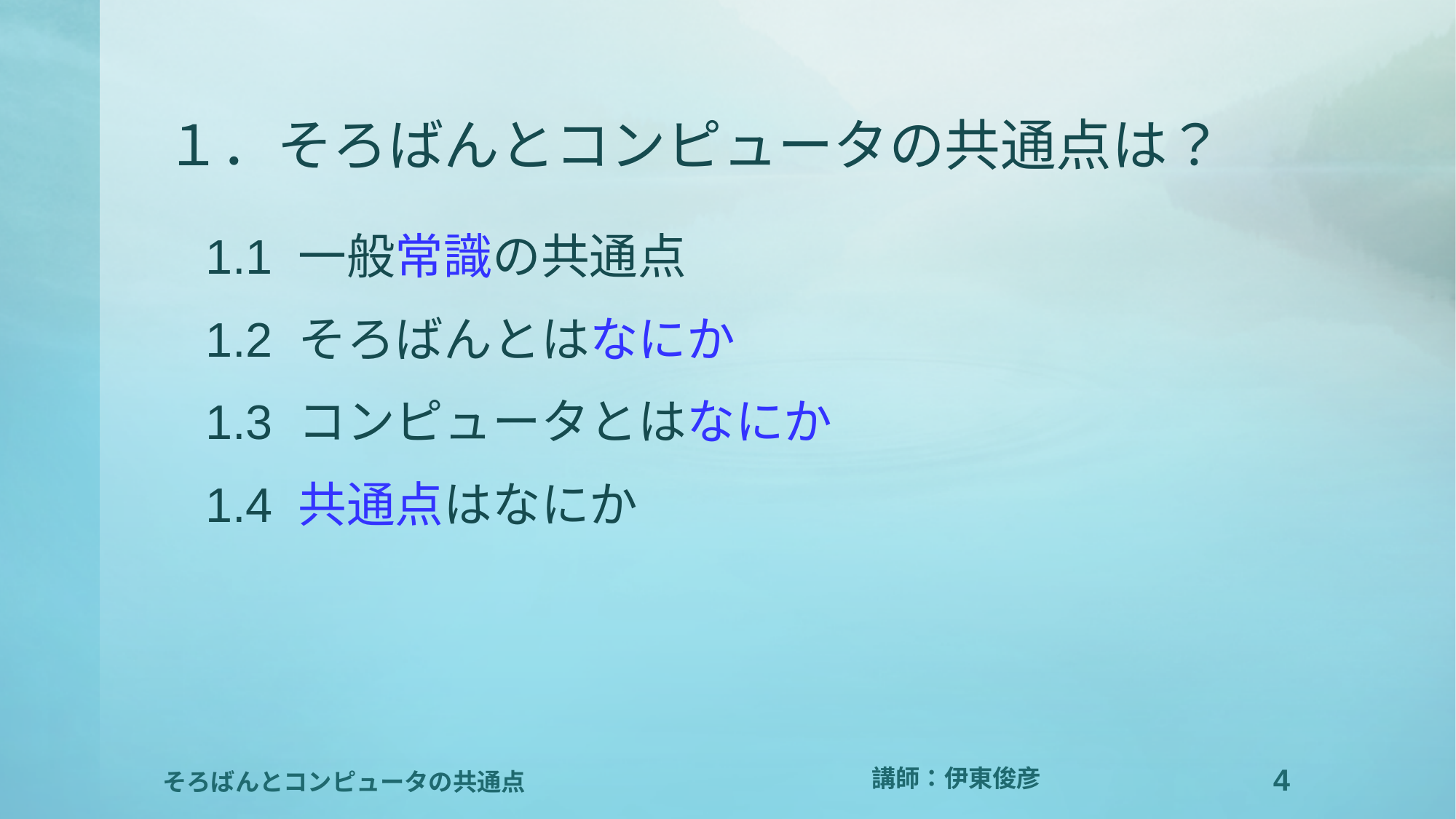

# １．そろばんとコンピュータの共通点は？
1.1 一般常識の共通点
1.2 そろばんとはなにか
1.3 コンピュータとはなにか
1.4 共通点はなにか
4
そろばんとコンピュータの共通点
講師：伊東俊彦